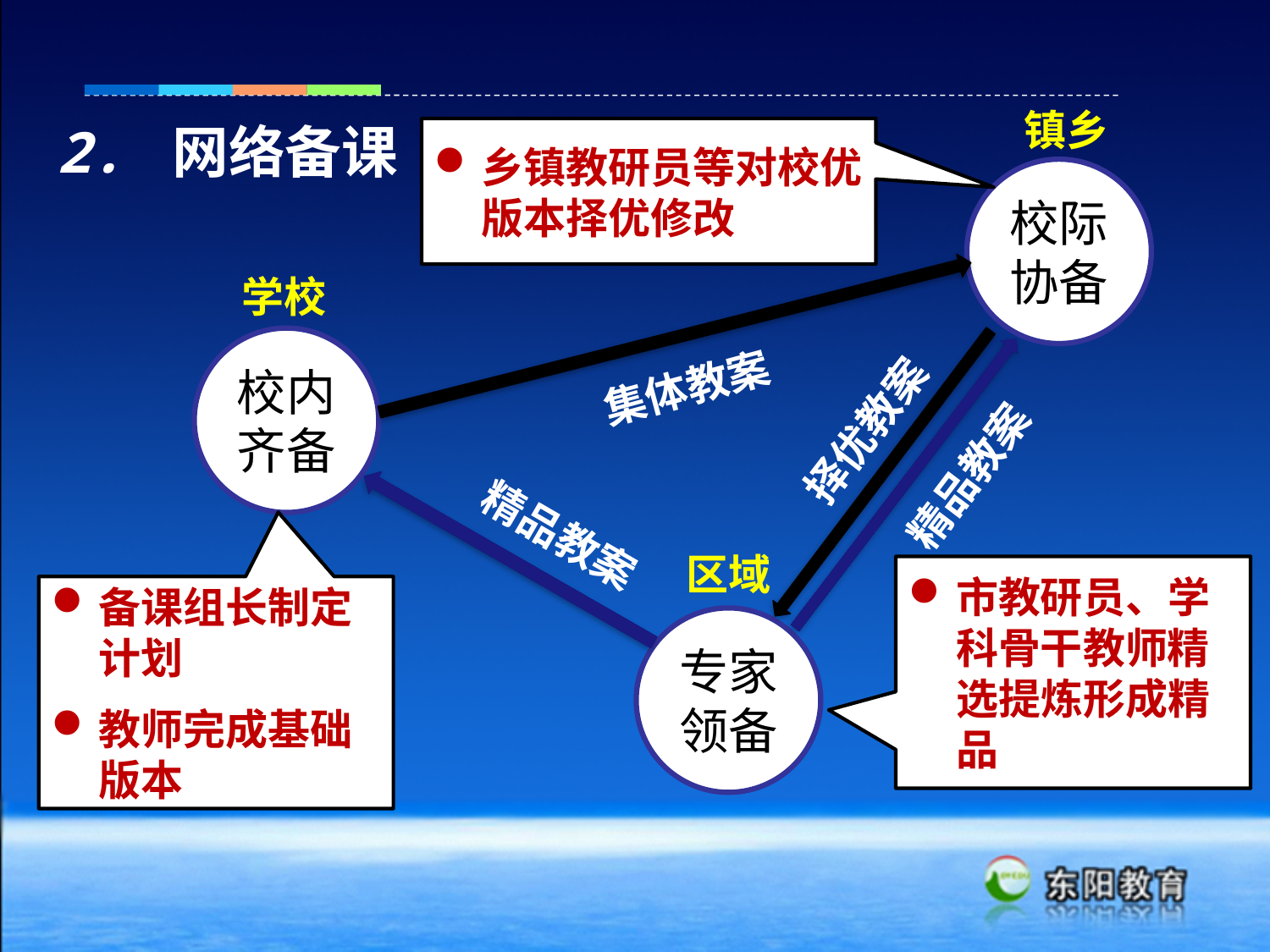

镇乡
2. 网络备课
乡镇教研员等对校优版本择优修改
市教研员、学科骨干教师精选提炼形成精品
备课组长制定计划
教师完成基础版本
校际协备
择优教案

学校
校内齐备
精品教案

集体教案
精品教案

区域
专家领备